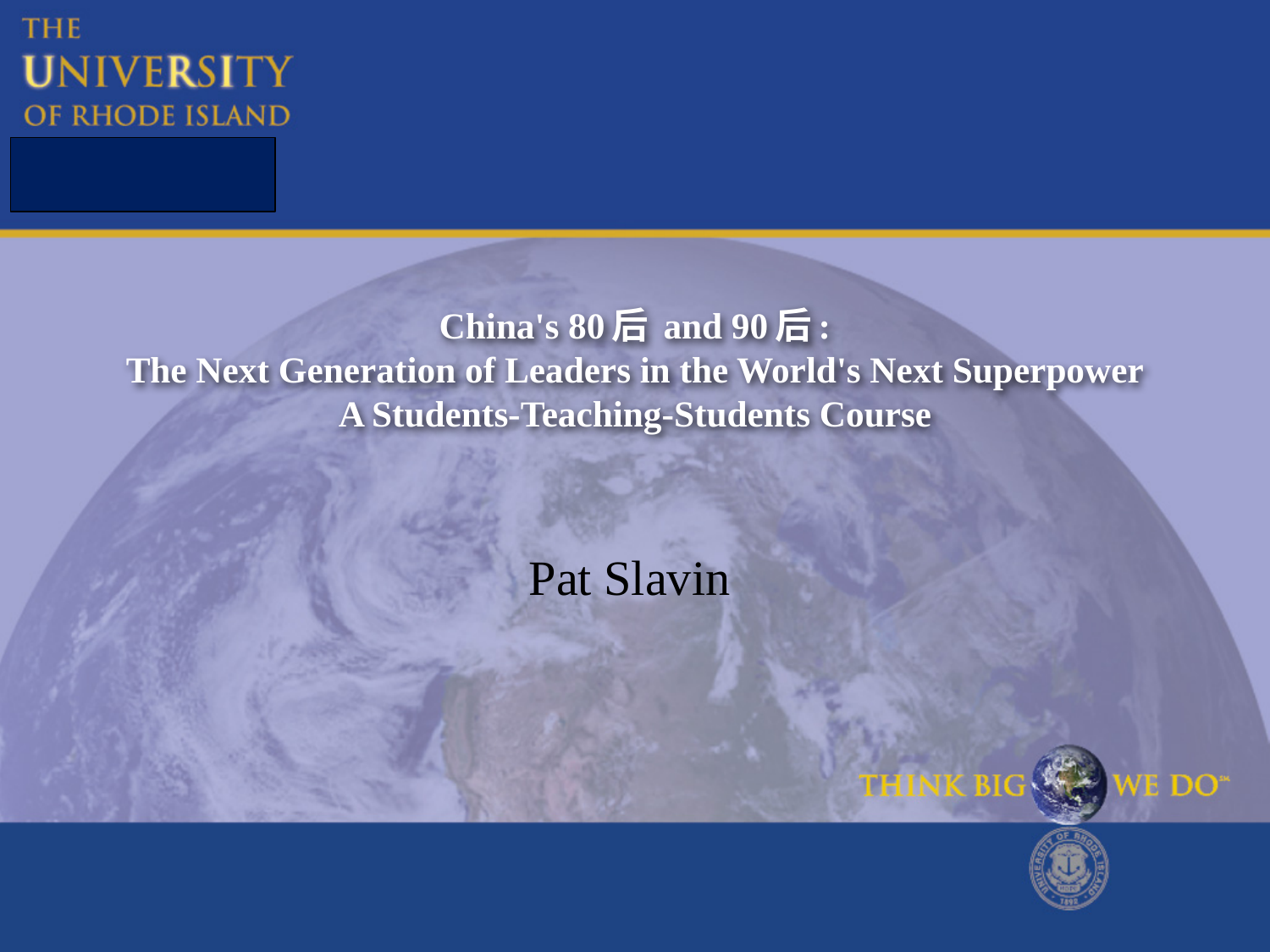

# China's 80后 and 90后: The Next Generation of Leaders in the World's Next Superpower A Students-Teaching-Students Course
Pat Slavin